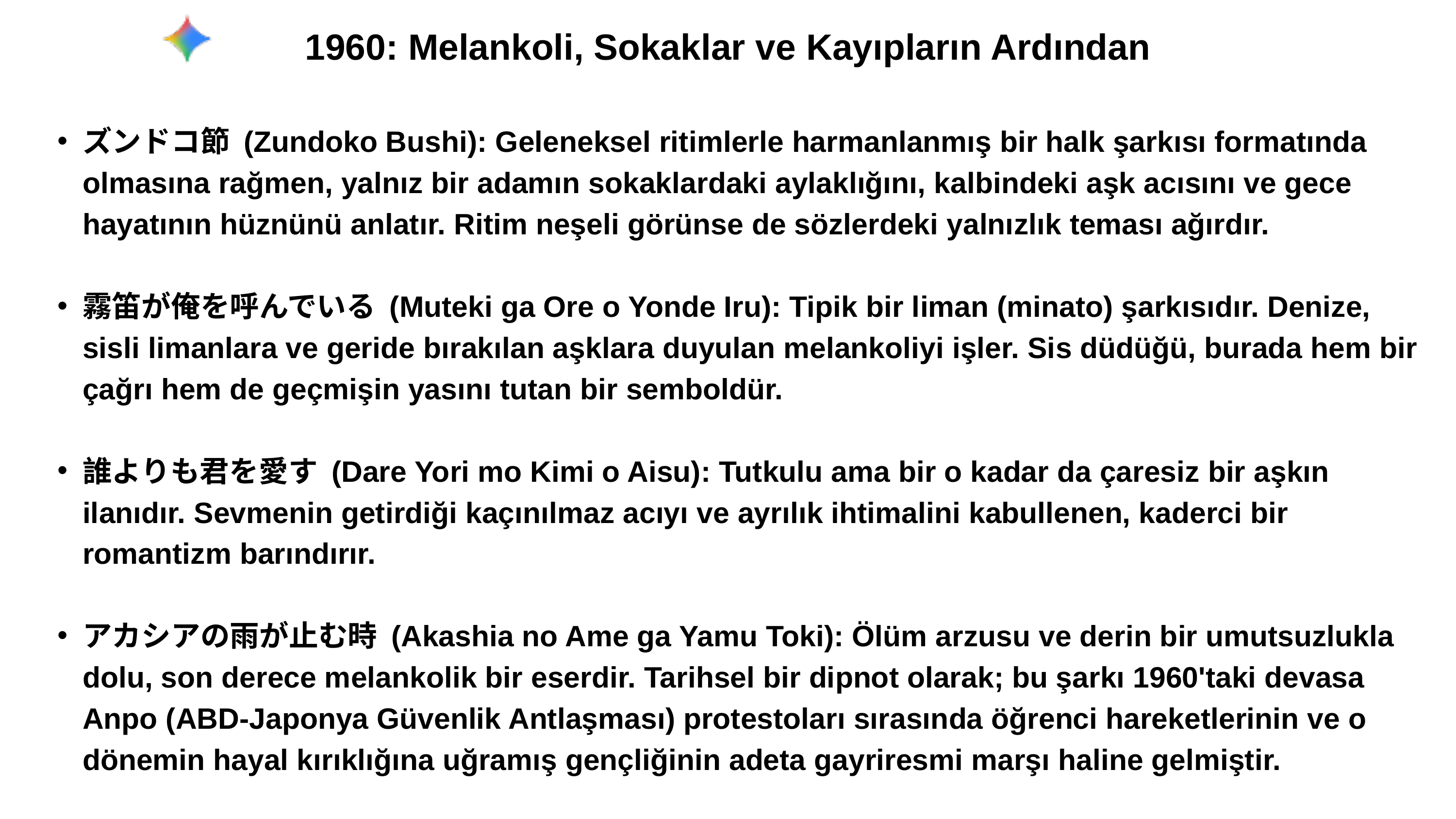

1960: Melankoli, Sokaklar ve Kayıpların Ardından

ズンドコ節 (Zundoko Bushi): Geleneksel ritimlerle harmanlanmış bir halk şarkısı formatında olmasına rağmen, yalnız bir adamın sokaklardaki aylaklığını, kalbindeki aşk acısını ve gece hayatının hüznünü anlatır. Ritim neşeli görünse de sözlerdeki yalnızlık teması ağırdır.

霧笛が俺を呼んでいる (Muteki ga Ore o Yonde Iru): Tipik bir liman (minato) şarkısıdır. Denize, sisli limanlara ve geride bırakılan aşklara duyulan melankoliyi işler. Sis düdüğü, burada hem bir çağrı hem de geçmişin yasını tutan bir semboldür.

誰よりも君を愛す (Dare Yori mo Kimi o Aisu): Tutkulu ama bir o kadar da çaresiz bir aşkın ilanıdır. Sevmenin getirdiği kaçınılmaz acıyı ve ayrılık ihtimalini kabullenen, kaderci bir romantizm barındırır.

アカシアの雨が止む時 (Akashia no Ame ga Yamu Toki): Ölüm arzusu ve derin bir umutsuzlukla dolu, son derece melankolik bir eserdir. Tarihsel bir dipnot olarak; bu şarkı 1960'taki devasa Anpo (ABD-Japonya Güvenlik Antlaşması) protestoları sırasında öğrenci hareketlerinin ve o dönemin hayal kırıklığına uğramış gençliğinin adeta gayriresmi marşı haline gelmiştir.